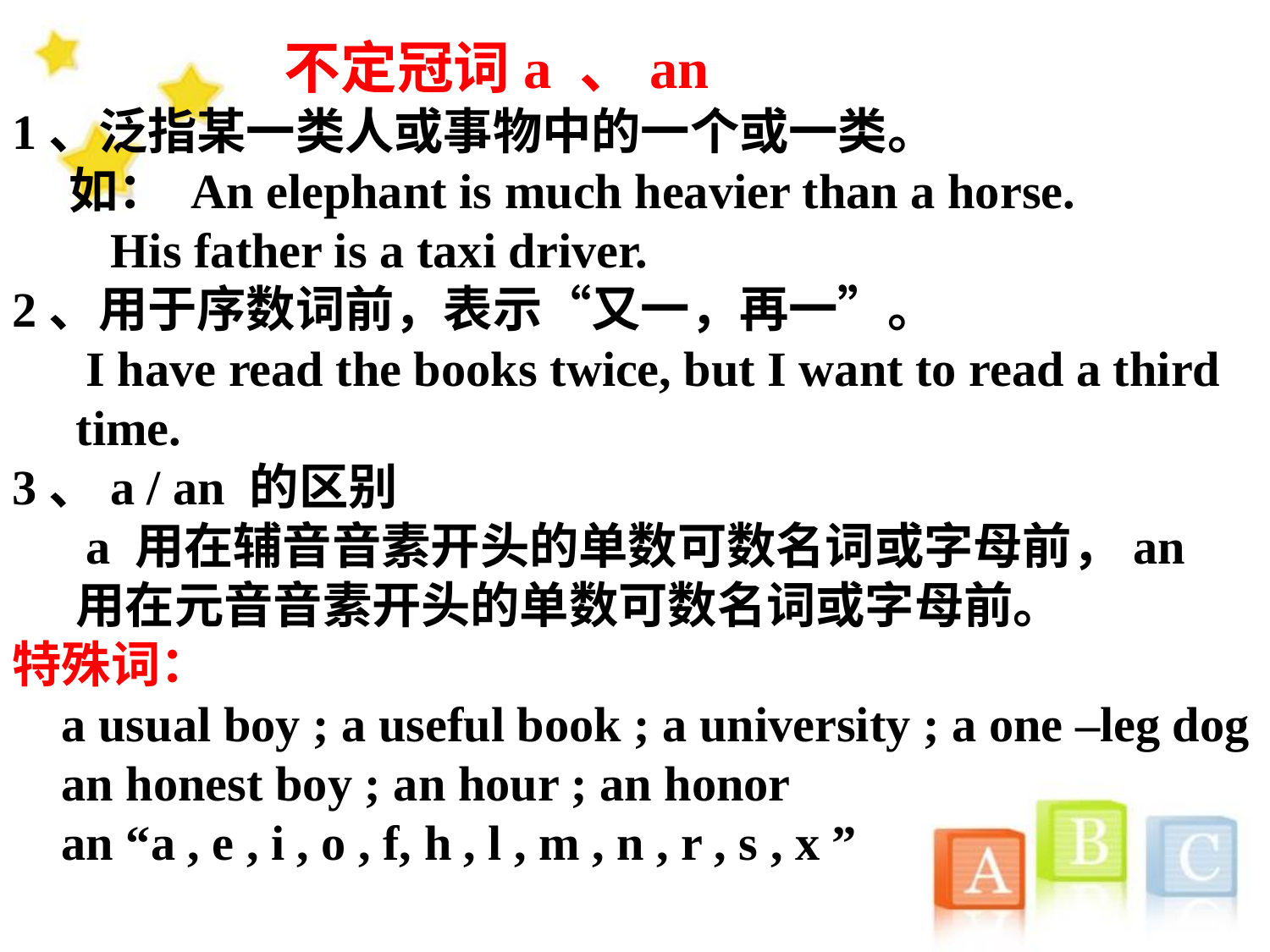

不定冠词a 、an
1、泛指某一类人或事物中的一个或一类。
    如： An elephant is much heavier than a horse.
        His father is a taxi driver.
2、用于序数词前，表示“又一，再一”。
      I have read the books twice, but I want to read a third time.
3、a / an 的区别
      a 用在辅音音素开头的单数可数名词或字母前，an 用在元音音素开头的单数可数名词或字母前。
特殊词：
    a usual boy ; a useful book ; a university ; a one –leg dog
    an honest boy ; an hour ; an honor
    an “a , e , i , o , f, h , l , m , n , r , s , x ”